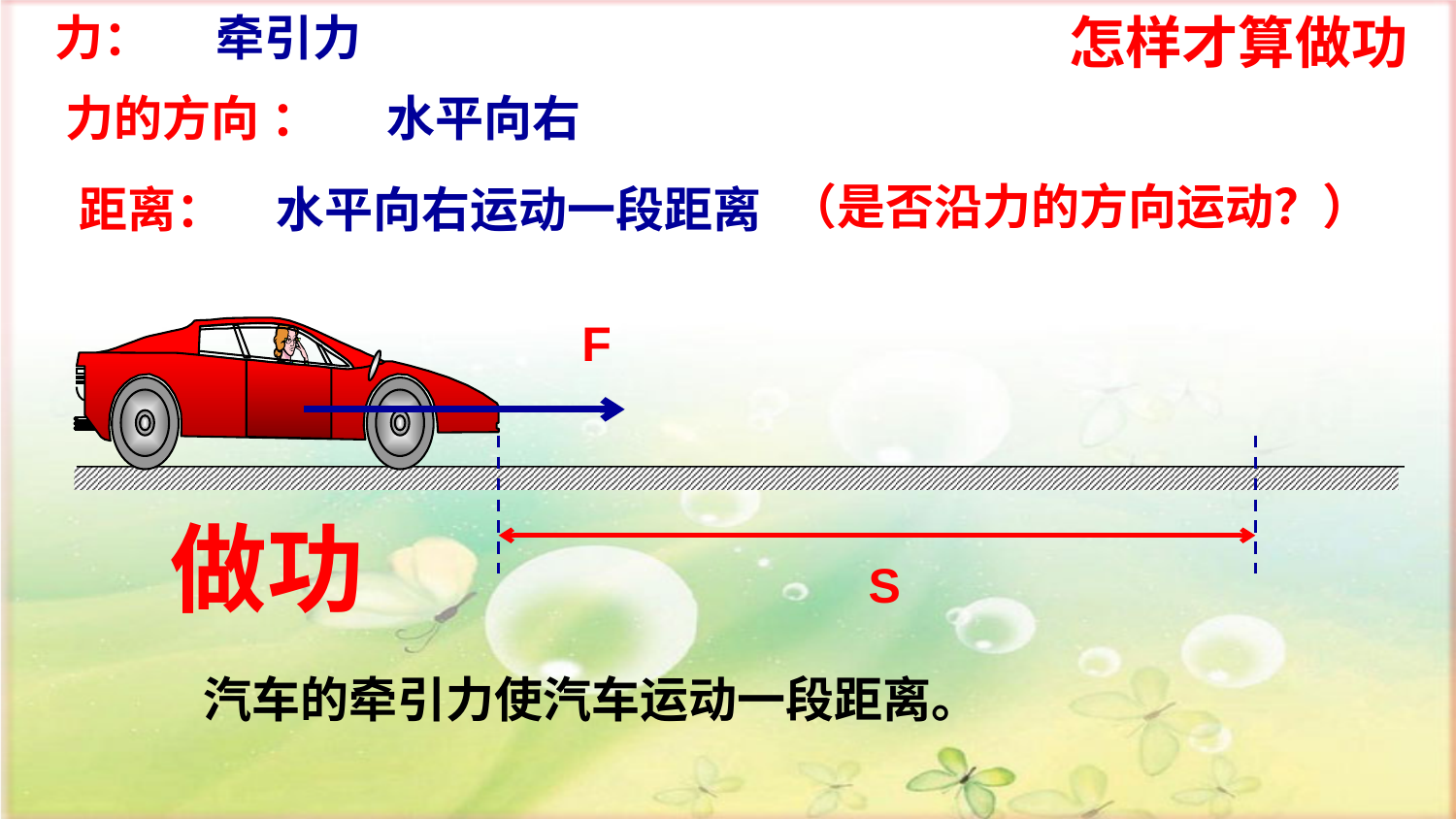

力：
牵引力
怎样才算做功
力的方向 ：
水平向右
（是否沿力的方向运动？）
距离：
水平向右运动一段距离
F

做功
S
汽车的牵引力使汽车运动一段距离。